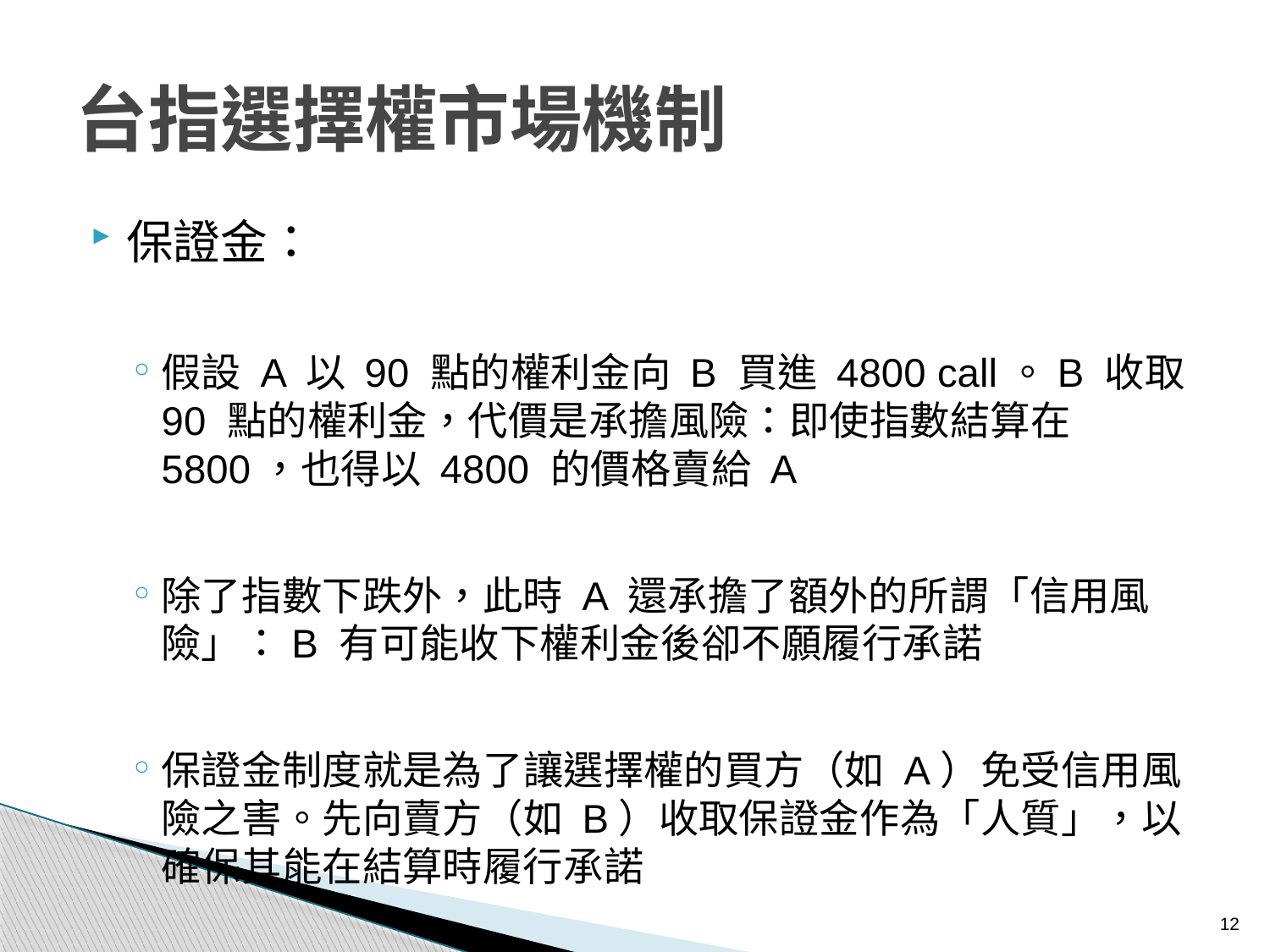

# 台指選擇權市場機制
保證金：

假設 A 以 90 點的權利金向 B 買進 4800 call。B 收取 90 點的權利金，代價是承擔風險：即使指數結算在 5800，也得以 4800 的價格賣給 A

除了指數下跌外，此時 A 還承擔了額外的所謂「信用風險」：B 有可能收下權利金後卻不願履行承諾

保證金制度就是為了讓選擇權的買方（如 A）免受信用風險之害。先向賣方（如 B）收取保證金作為「人質」，以確保其能在結算時履行承諾
12